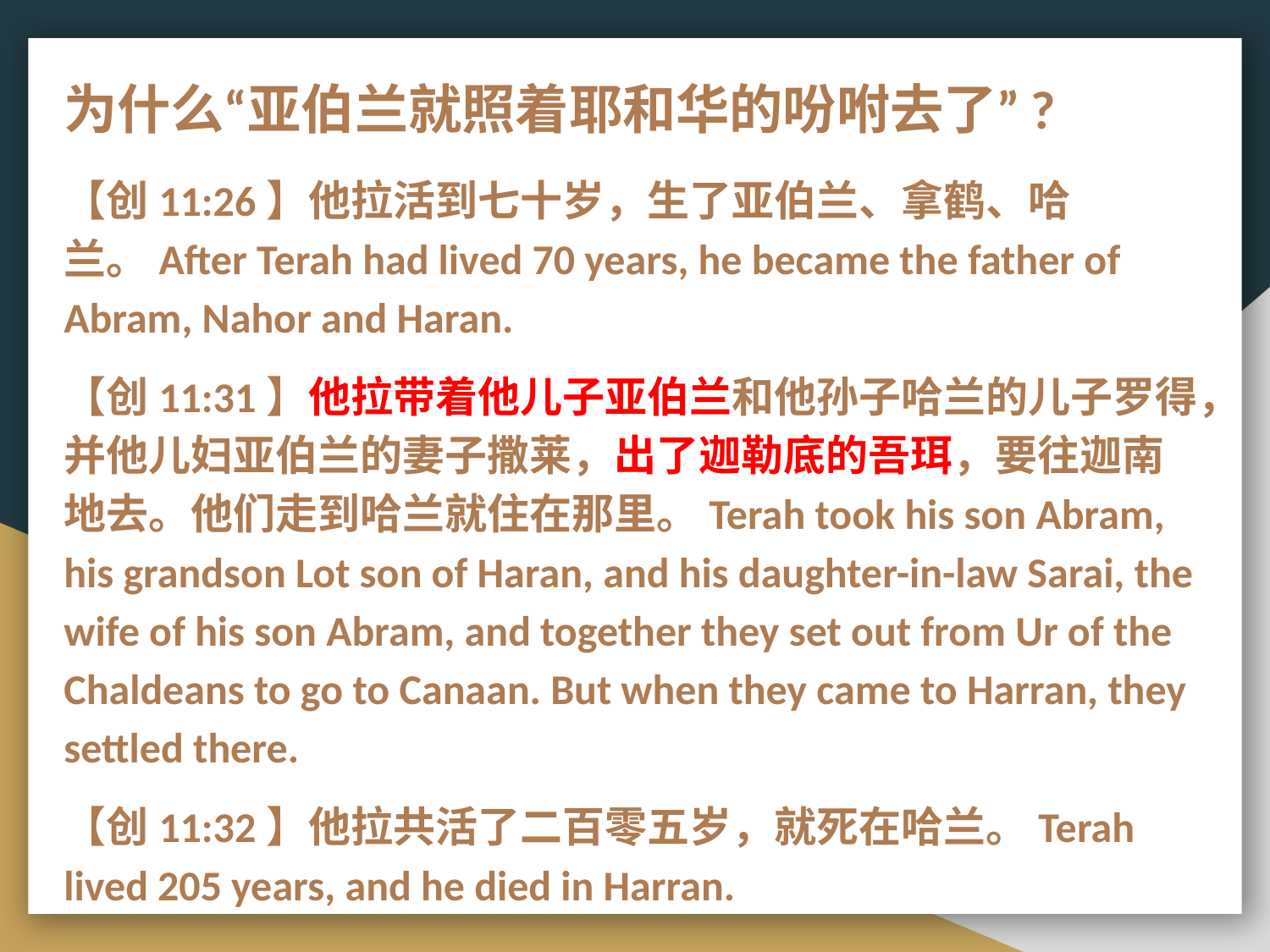

# 为什么“亚伯兰就照着耶和华的吩咐去了”?
【创11:26】他拉活到七十岁，生了亚伯兰、拿鹤、哈兰。After Terah had lived 70 years, he became the father of Abram, Nahor and Haran.
【创11:31】他拉带着他儿子亚伯兰和他孙子哈兰的儿子罗得，并他儿妇亚伯兰的妻子撒莱，出了迦勒底的吾珥，要往迦南地去。他们走到哈兰就住在那里。Terah took his son Abram, his grandson Lot son of Haran, and his daughter-in-law Sarai, the wife of his son Abram, and together they set out from Ur of the Chaldeans to go to Canaan. But when they came to Harran, they settled there.
【创11:32】他拉共活了二百零五岁，就死在哈兰。Terah lived 205 years, and he died in Harran.